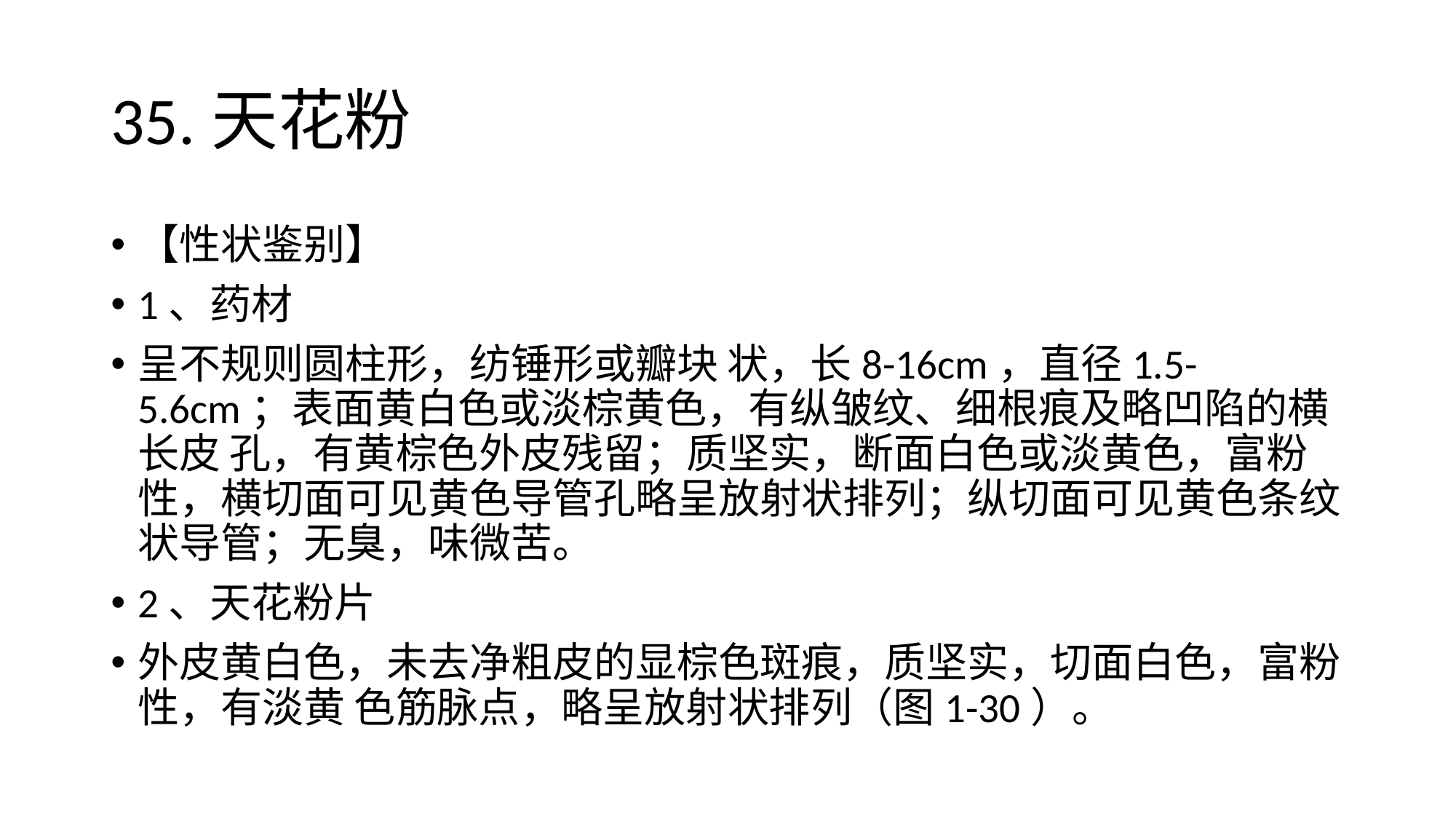

# 35.天花粉
【性状鉴别】
1、药材
呈不规则圆柱形，纺锤形或瓣块 状，长8-16cm，直径1.5-5.6cm；表面黄白色或淡棕黄色，有纵皱纹、细根痕及略凹陷的横长皮 孔，有黄棕色外皮残留；质坚实，断面白色或淡黄色，富粉性，横切面可见黄色导管孔略呈放射状排列；纵切面可见黄色条纹状导管；无臭，味微苦。
2、天花粉片
外皮黄白色，未去净粗皮的显棕色斑痕，质坚实，切面白色，富粉性，有淡黄 色筋脉点，略呈放射状排列（图1-30）。